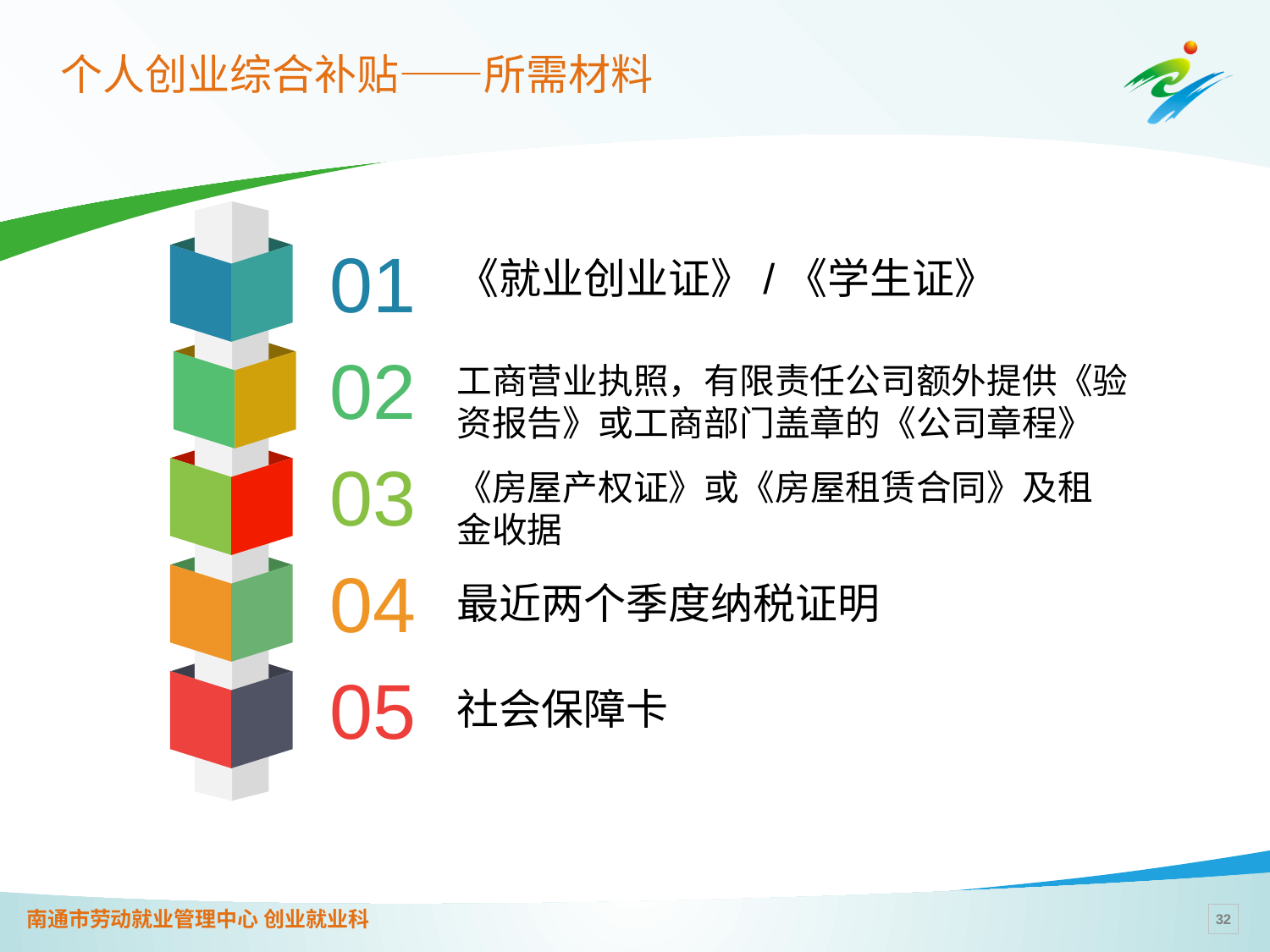

# 个人创业综合补贴——所需材料

《就业创业证》/《学生证》
01
工商营业执照，有限责任公司额外提供《验资报告》或工商部门盖章的《公司章程》
02
《房屋产权证》或《房屋租赁合同》及租金收据
03
最近两个季度纳税证明
04
社会保障卡
05